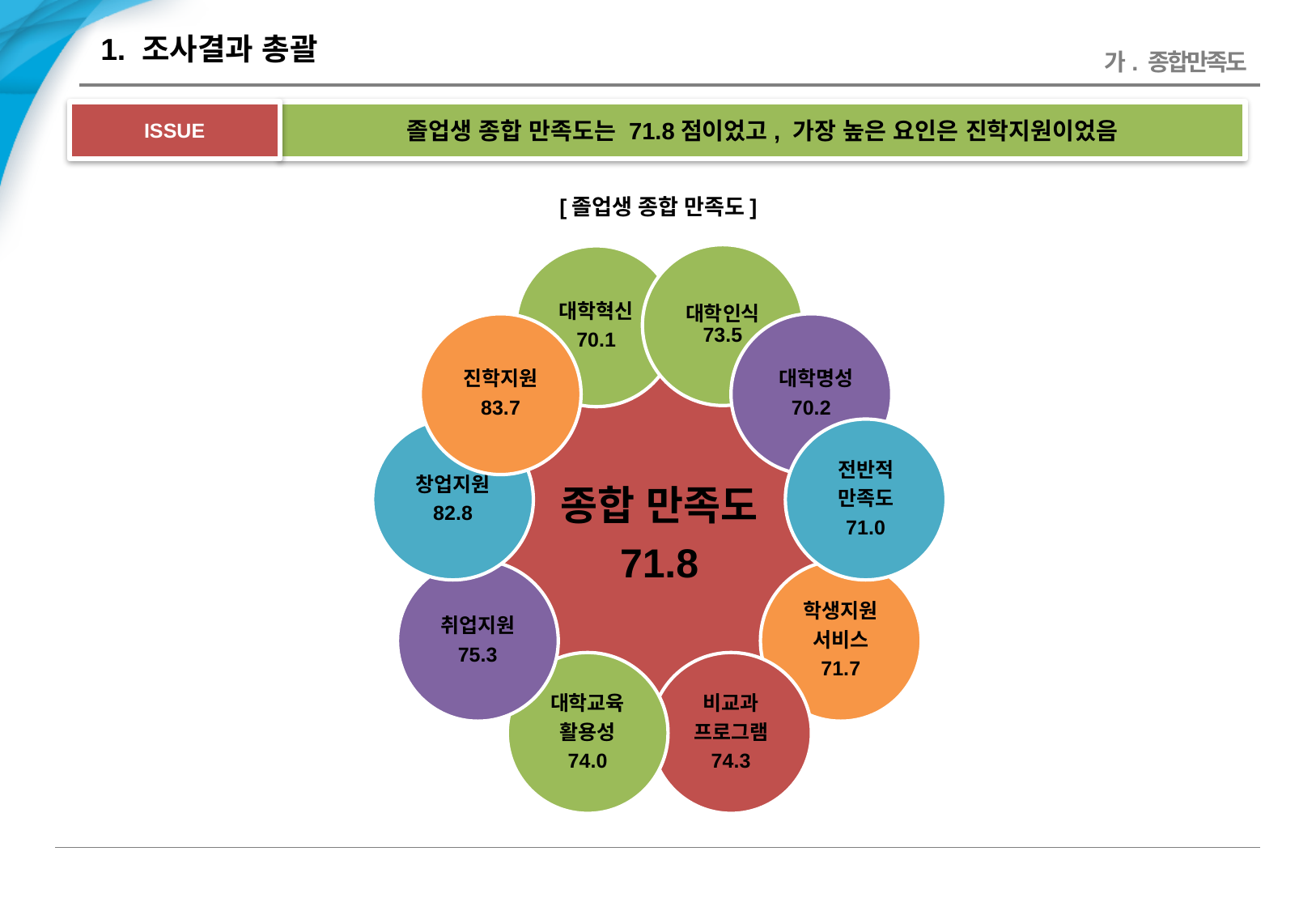

# 1. 조사결과 총괄
가. 종합만족도
졸업생 종합 만족도는 71.8점이었고, 가장 높은 요인은 진학지원이었음
ISSUE
[졸업생 종합 만족도]
대학인식
73.5
대학혁신
70.1
진학지원
83.7
 대학명성
70.2
종합 만족도
71.8
창업지원
82.8
전반적
만족도
71.0
취업지원
75.3
학생지원
서비스
71.7
대학교육
활용성
74.0
비교과
프로그램
74.3